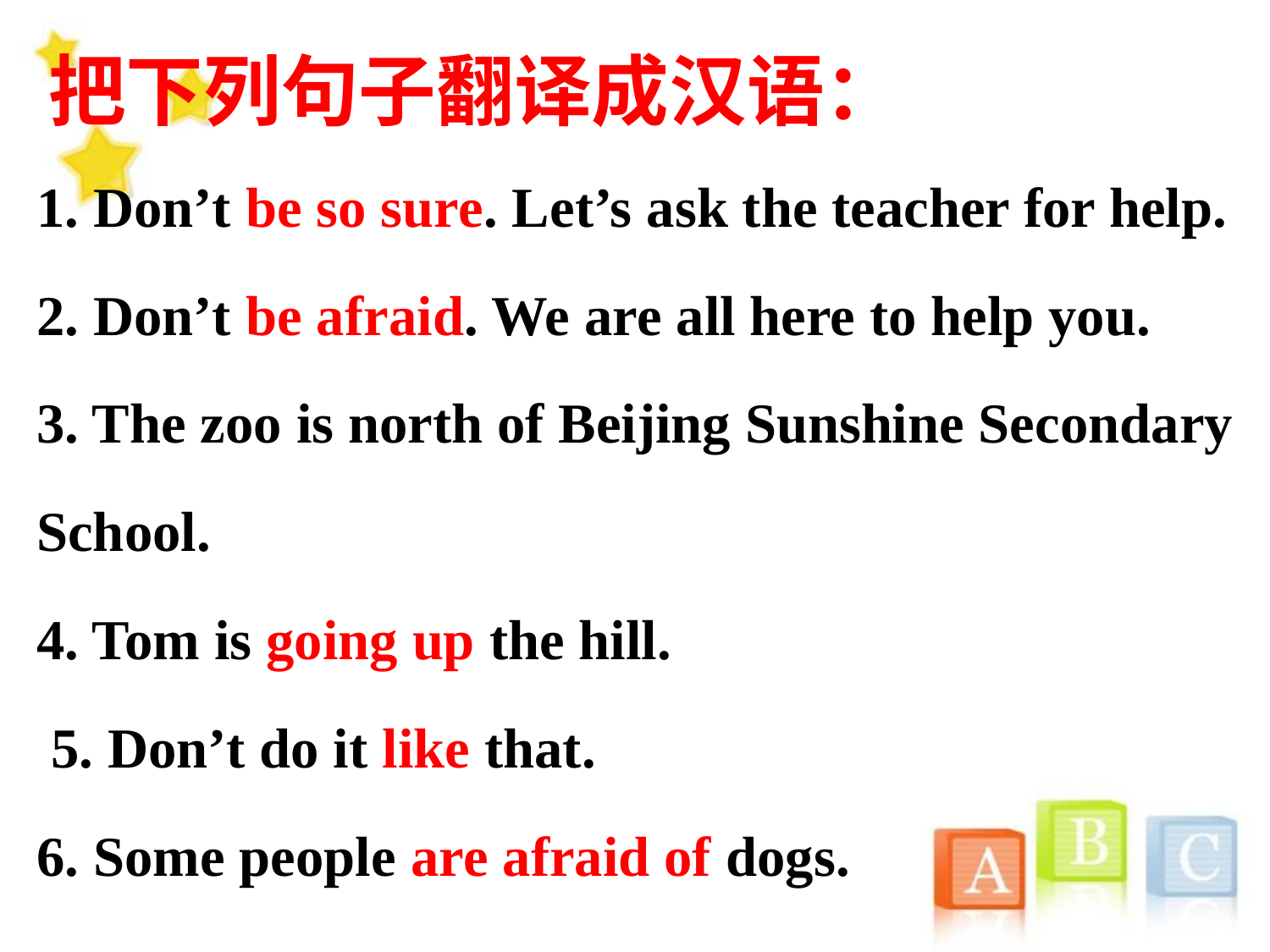

把下列句子翻译成汉语：
1. Don’t be so sure. Let’s ask the teacher for help.
2. Don’t be afraid. We are all here to help you.
3. The zoo is north of Beijing Sunshine Secondary
School.
4. Tom is going up the hill.
 5. Don’t do it like that.
6. Some people are afraid of dogs.